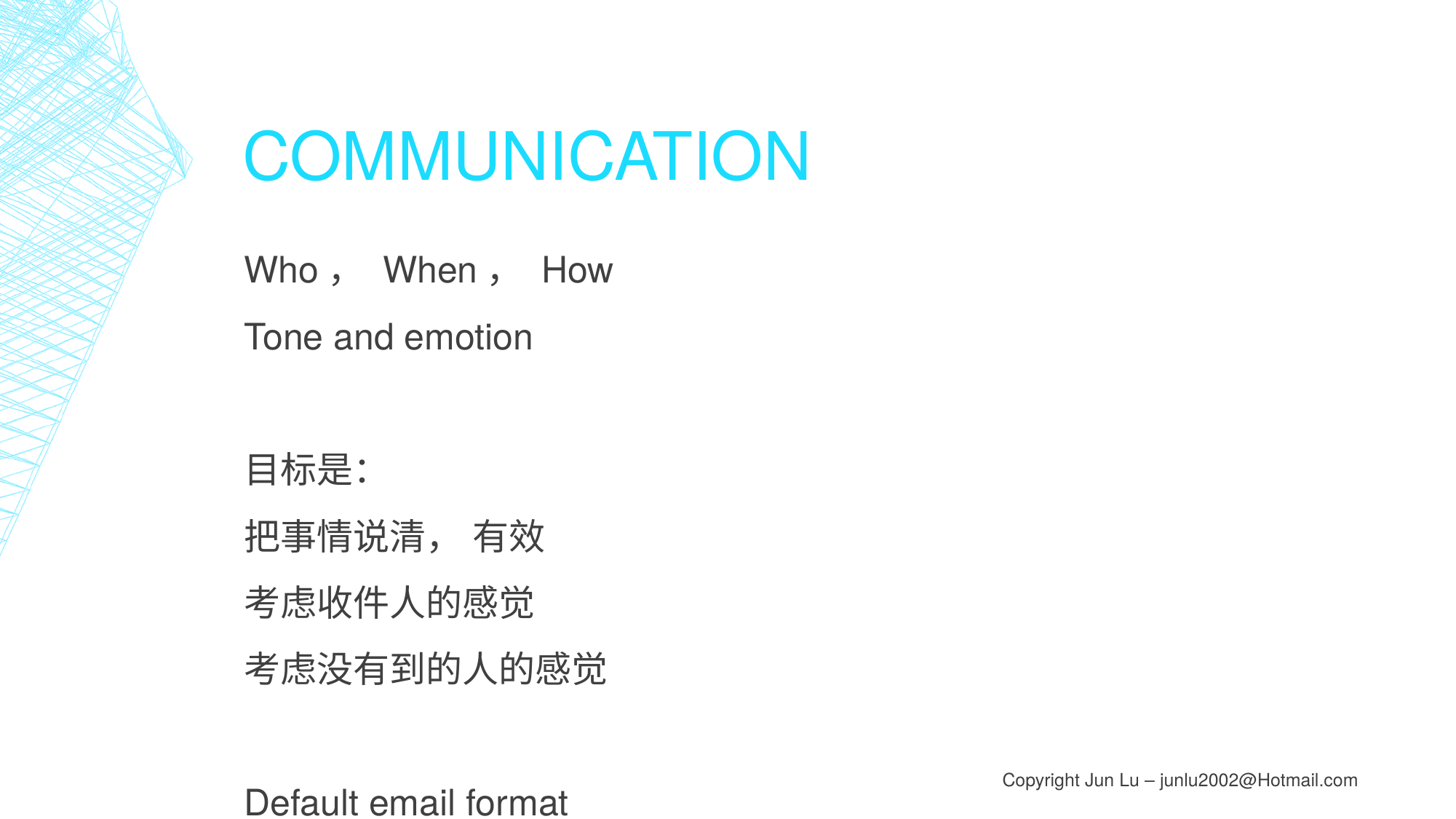

# COMMUNICATION
Who， When， How
Tone and emotion

目标是：
把事情说清， 有效
考虑收件人的感觉
考虑没有到的人的感觉

Default email format
Summary: what does it mean, what actions are required
Detailed explanation
Recap
What do you and what do you not communicate is an art
Copyright Jun Lu – junlu2002@Hotmail.com